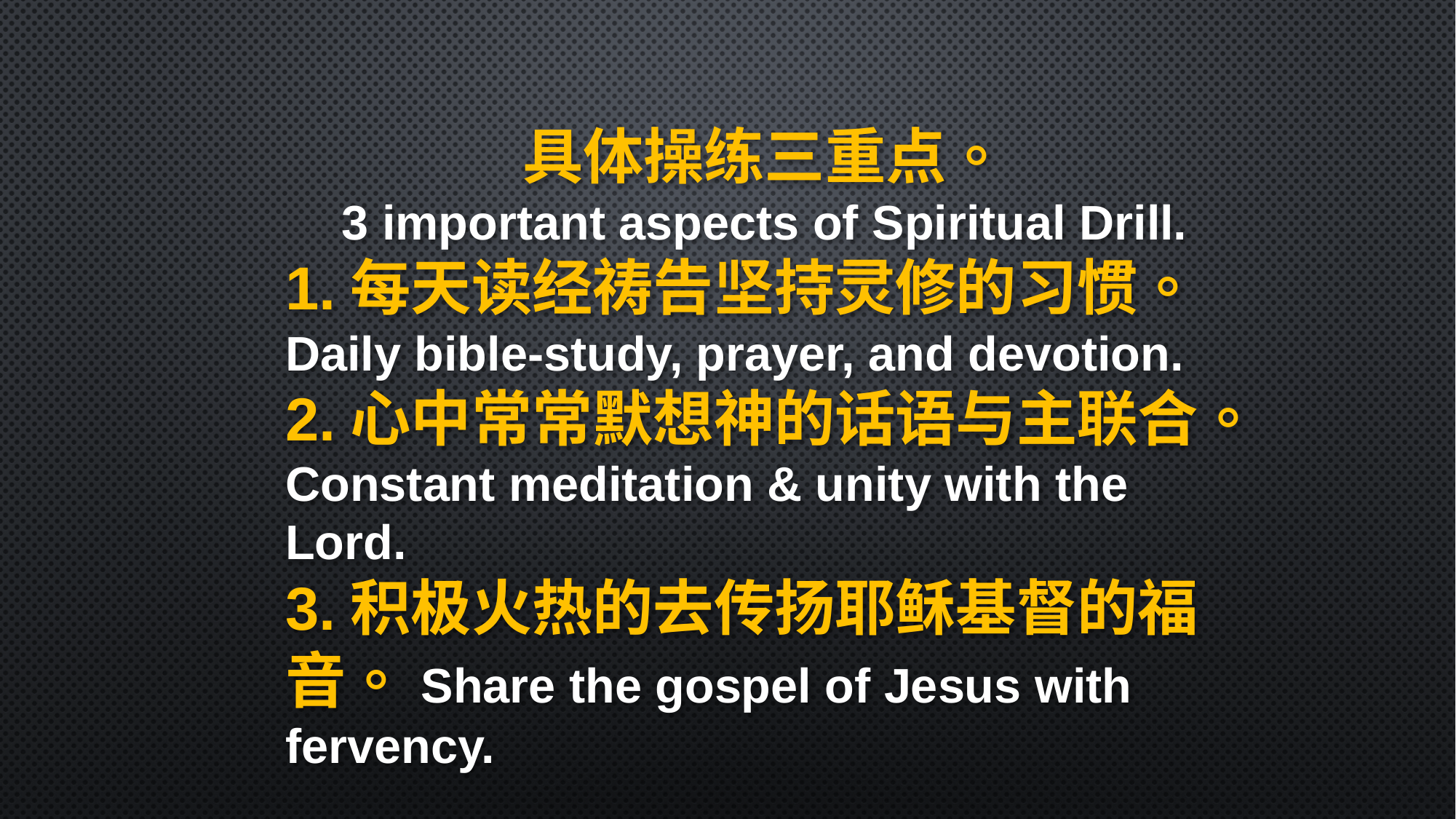

具体操练三重点。
3 important aspects of Spiritual Drill.
1.每天读经祷告坚持灵修的习惯。 Daily bible-study, prayer, and devotion.
2.心中常常默想神的话语与主联合。
Constant meditation & unity with the Lord.
3.积极火热的去传扬耶稣基督的福音。Share the gospel of Jesus with fervency.